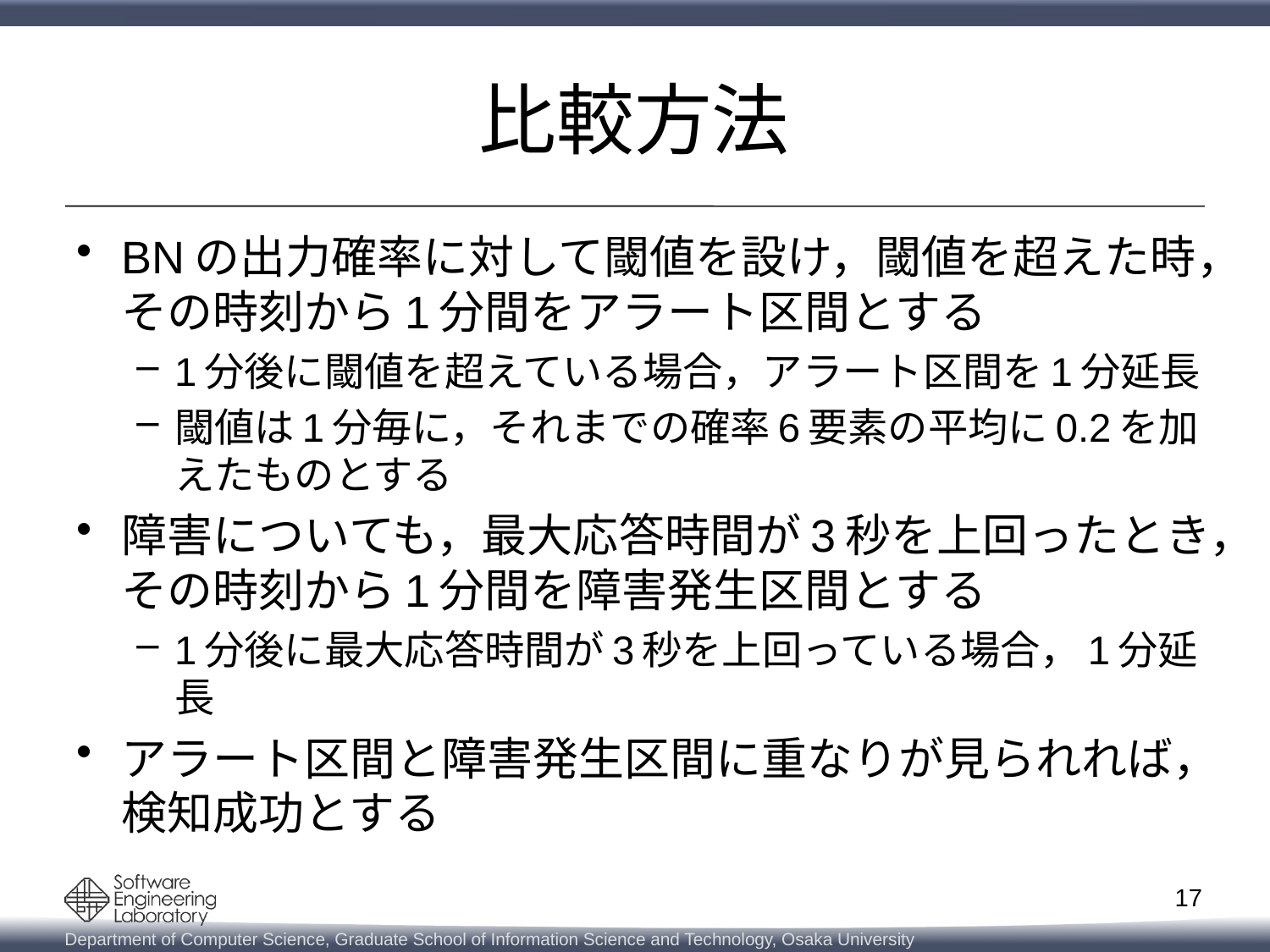

# 比較方法
BNの出力確率に対して閾値を設け，閾値を超えた時，その時刻から1分間をアラート区間とする
1分後に閾値を超えている場合，アラート区間を1分延長
閾値は1分毎に，それまでの確率6要素の平均に0.2を加えたものとする
障害についても，最大応答時間が3秒を上回ったとき，その時刻から1分間を障害発生区間とする
1分後に最大応答時間が3秒を上回っている場合，1分延長
アラート区間と障害発生区間に重なりが見られれば，検知成功とする
17